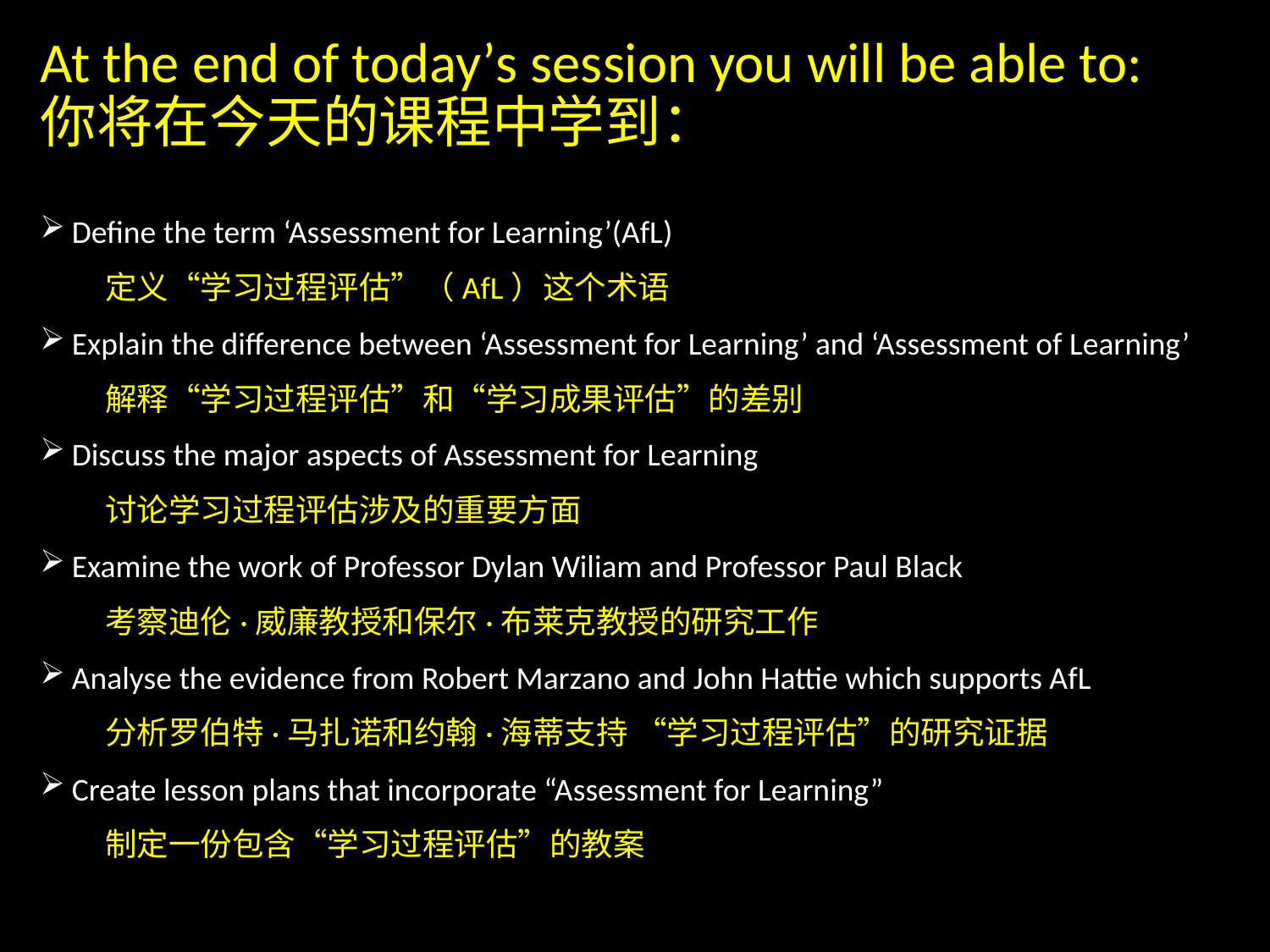

# At the end of today’s session you will be able to: 你将在今天的课程中学到：
Define the term ‘Assessment for Learning’(AfL)
        定义“学习过程评估”（AfL）这个术语
Explain the difference between ‘Assessment for Learning’ and ‘Assessment of Learning’
        解释“学习过程评估”和“学习成果评估”的差别
Discuss the major aspects of Assessment for Learning
        讨论学习过程评估涉及的重要方面
Examine the work of Professor Dylan Wiliam and Professor Paul Black
        考察迪伦·威廉教授和保尔·布莱克教授的研究工作
Analyse the evidence from Robert Marzano and John Hattie which supports AfL
        分析罗伯特·马扎诺和约翰·海蒂支持 “学习过程评估”的研究证据
Create lesson plans that incorporate “Assessment for Learning”
        制定一份包含“学习过程评估”的教案